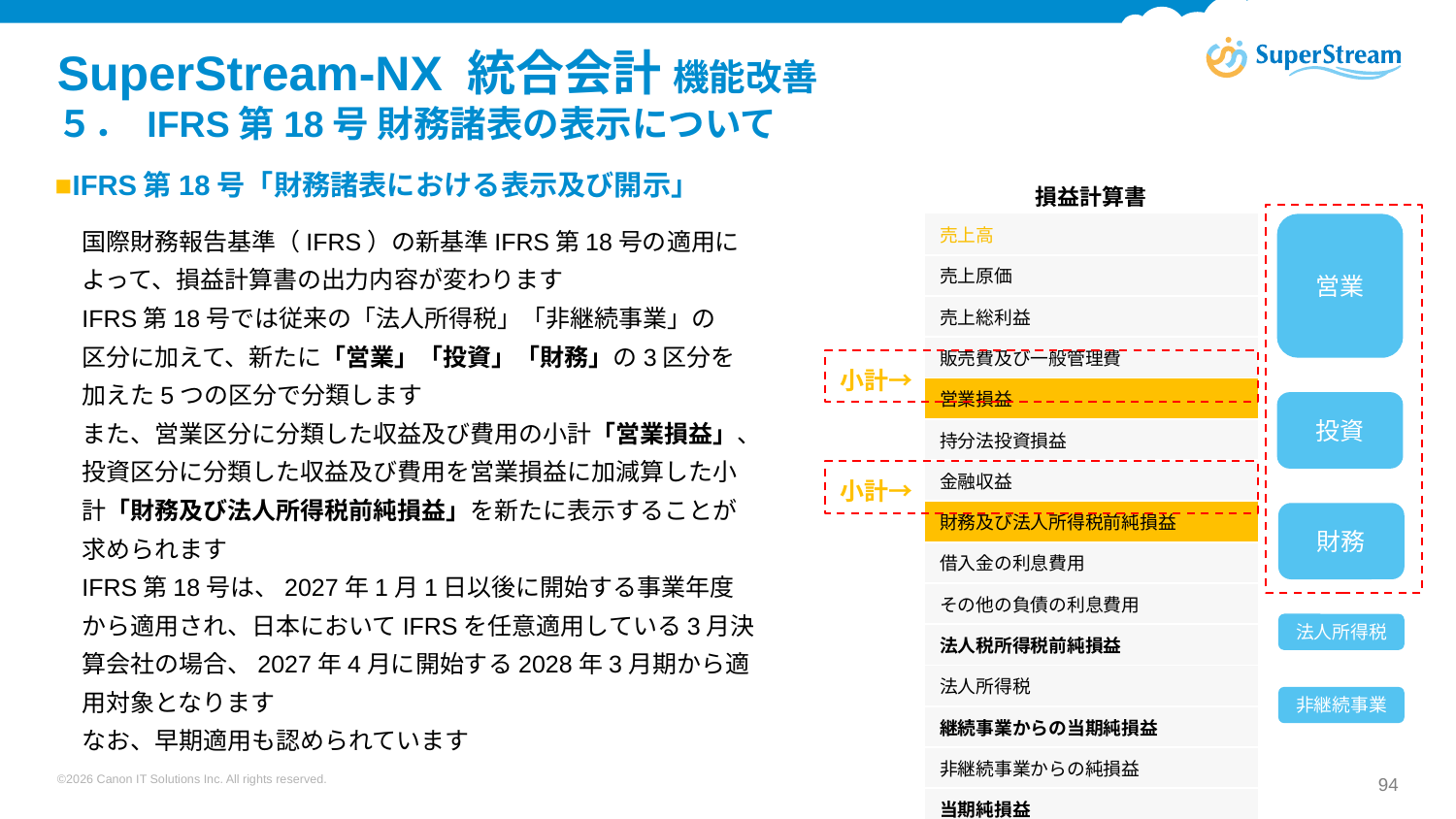

# SuperStream-NX 統合会計 機能改善 ５． IFRS第18号 財務諸表の表示について
■IFRS第18号「財務諸表における表示及び開示」
損益計算書

営業
| 売上高 |
| --- |
| 売上原価 |
| 売上総利益 |
| 販売費及び一般管理費 |
| 営業損益 |
| 持分法投資損益 |
| 金融収益 |
| 財務及び法人所得税前純損益 |
| 借入金の利息費用 |
| その他の負債の利息費用 |
| 法人税所得税前純損益 |
| 法人所得税 |
| 継続事業からの当期純損益 |
| 非継続事業からの純損益 |
| 当期純損益 |
国際財務報告基準（IFRS）の新基準IFRS第18号の適用によって、損益計算書の出力内容が変わります
IFRS第18号では従来の「法人所得税」「非継続事業」の
区分に加えて、新たに「営業」「投資」「財務」の3区分を
加えた5つの区分で分類します
また、営業区分に分類した収益及び費用の小計「営業損益」、
投資区分に分類した収益及び費用を営業損益に加減算した小計「財務及び法人所得税前純損益」を新たに表示することが求められます
IFRS第18号は、2027年1月1日以後に開始する事業年度から適用され、日本においてIFRSを任意適用している3月決算会社の場合、2027年4月に開始する2028年3月期から適用対象となります
なお、早期適用も認められています

小計→
投資

小計→
財務
法人所得税
非継続事業
©2026 Canon IT Solutions Inc. All rights reserved.
94